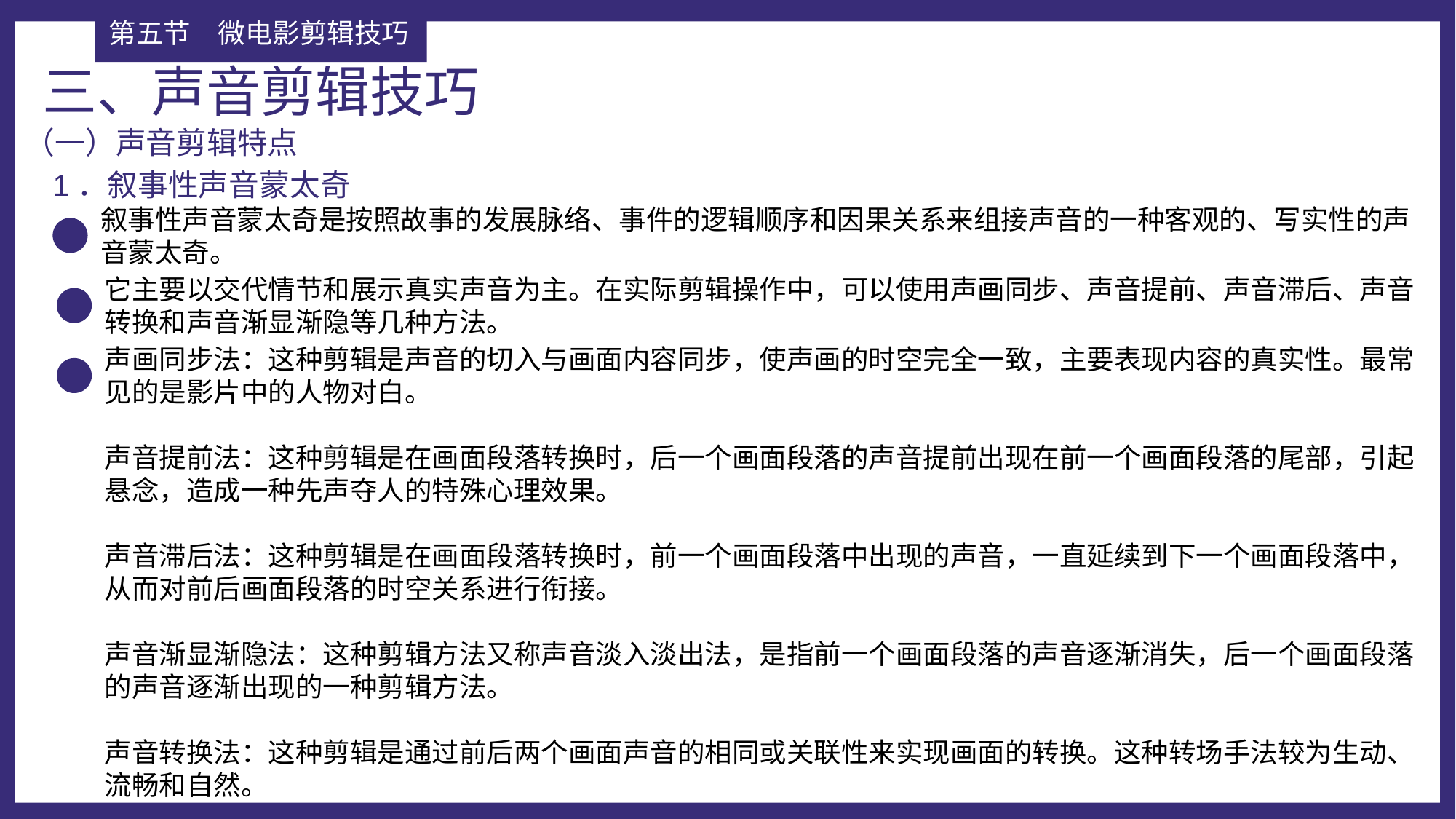

第五节	微电影剪辑技巧
三、声音剪辑技巧
（一）声音剪辑特点
1．叙事性声音蒙太奇
叙事性声音蒙太奇是按照故事的发展脉络、事件的逻辑顺序和因果关系来组接声音的一种客观的、写实性的声音蒙太奇。

它主要以交代情节和展示真实声音为主。在实际剪辑操作中，可以使用声画同步、声音提前、声音滞后、声音转换和声音渐显渐隐等几种方法。

声画同步法：这种剪辑是声音的切入与画面内容同步，使声画的时空完全一致，主要表现内容的真实性。最常见的是影片中的人物对白。

声音提前法：这种剪辑是在画面段落转换时，后一个画面段落的声音提前出现在前一个画面段落的尾部，引起悬念，造成一种先声夺人的特殊心理效果。

声音滞后法：这种剪辑是在画面段落转换时，前一个画面段落中出现的声音，一直延续到下一个画面段落中，从而对前后画面段落的时空关系进行衔接。

声音渐显渐隐法：这种剪辑方法又称声音淡入淡出法，是指前一个画面段落的声音逐渐消失，后一个画面段落的声音逐渐出现的一种剪辑方法。

声音转换法：这种剪辑是通过前后两个画面声音的相同或关联性来实现画面的转换。这种转场手法较为生动、流畅和自然。